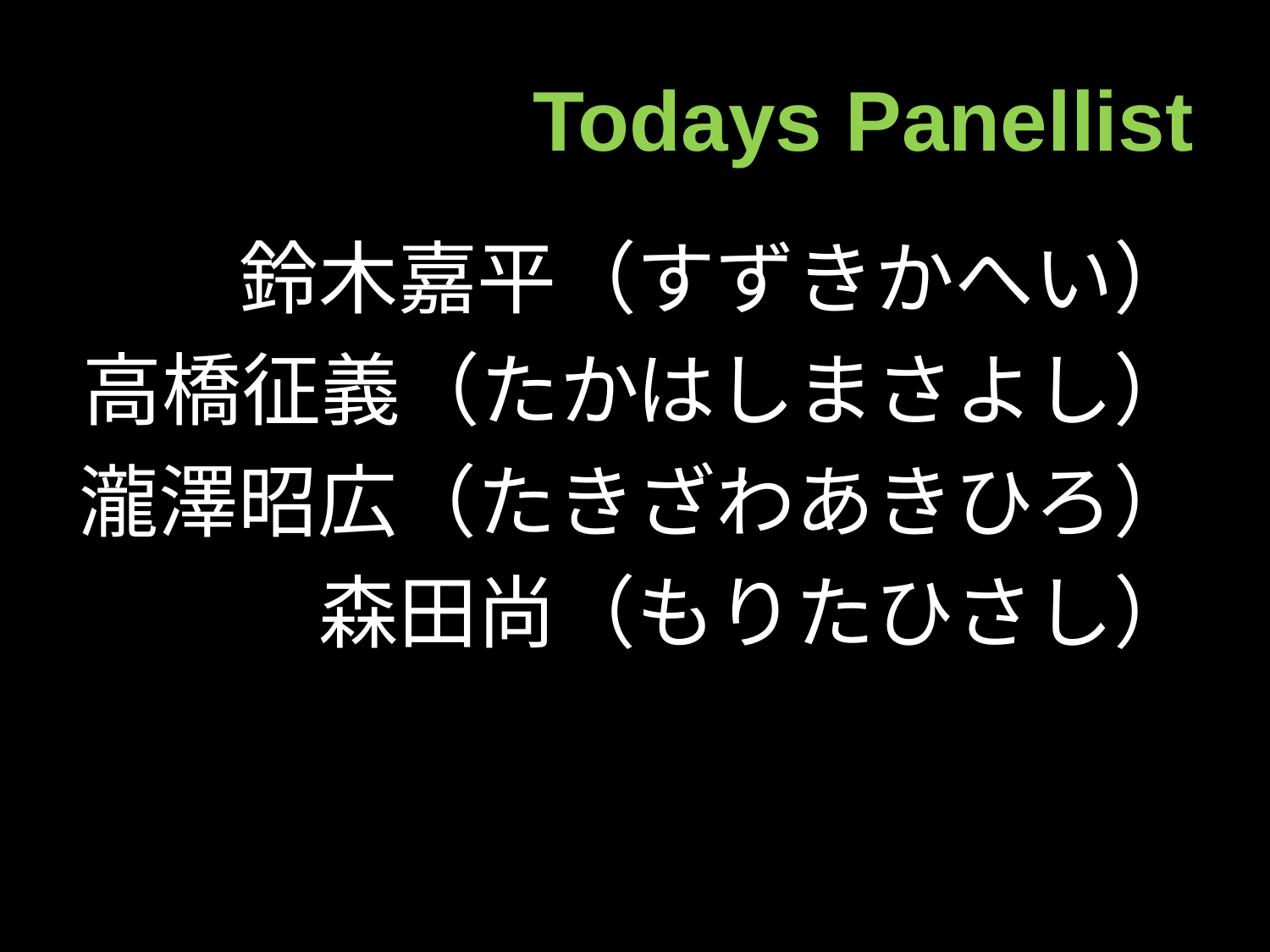

# Todays Panellist
鈴木嘉平（すずきかへい）
高橋征義（たかはしまさよし）
瀧澤昭広（たきざわあきひろ）
森田尚（もりたひさし）